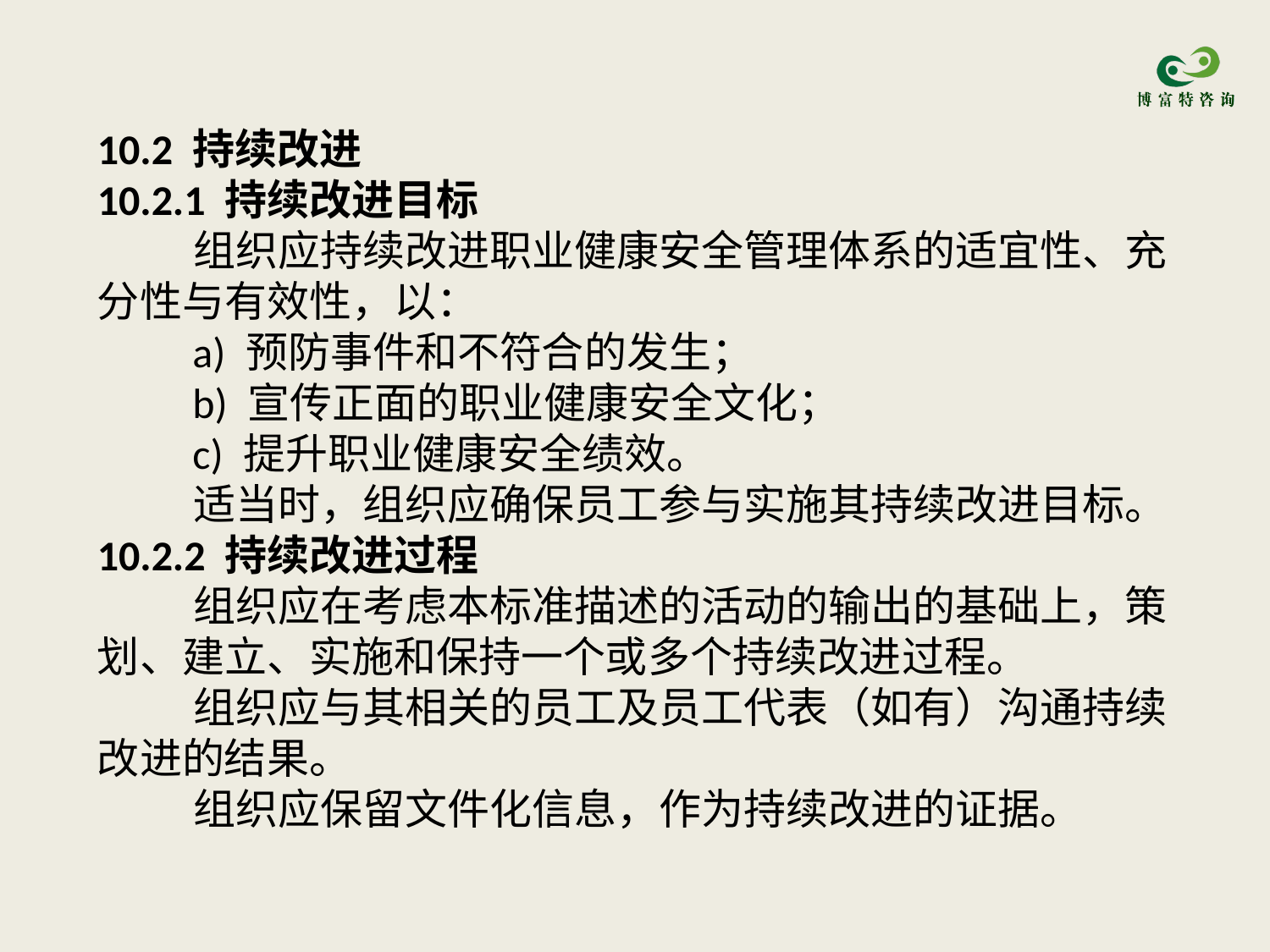

10.2 持续改进
10.2.1 持续改进目标
         组织应持续改进职业健康安全管理体系的适宜性、充分性与有效性，以：
          a) 预防事件和不符合的发生；
          b) 宣传正面的职业健康安全文化；
          c) 提升职业健康安全绩效。
         适当时，组织应确保员工参与实施其持续改进目标。
10.2.2 持续改进过程
         组织应在考虑本标准描述的活动的输出的基础上，策划、建立、实施和保持一个或多个持续改进过程。
         组织应与其相关的员工及员工代表（如有）沟通持续改进的结果。
         组织应保留文件化信息，作为持续改进的证据。